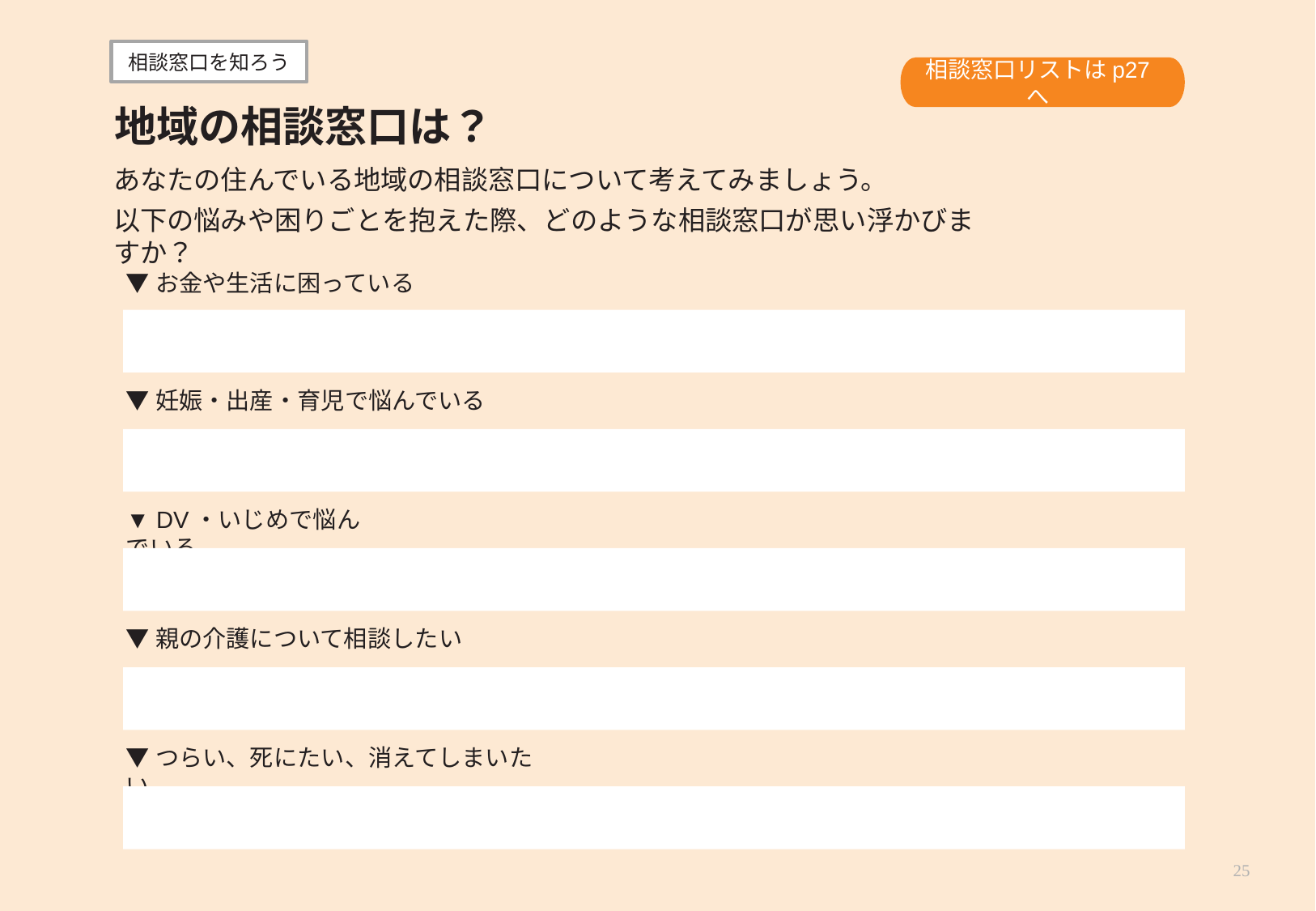

相談窓口を知ろう

相談窓口リストはp27へ
地域の相談窓口は？
あなたの住んでいる地域の相談窓口について考えてみましょう。
以下の悩みや困りごとを抱えた際、どのような相談窓口が思い浮かびますか？
▼お金や生活に困っている

▼妊娠・出産・育児で悩んでいる

▼ DV・いじめで悩んでいる

▼親の介護について相談したい

▼つらい、死にたい、消えてしまいたい

25